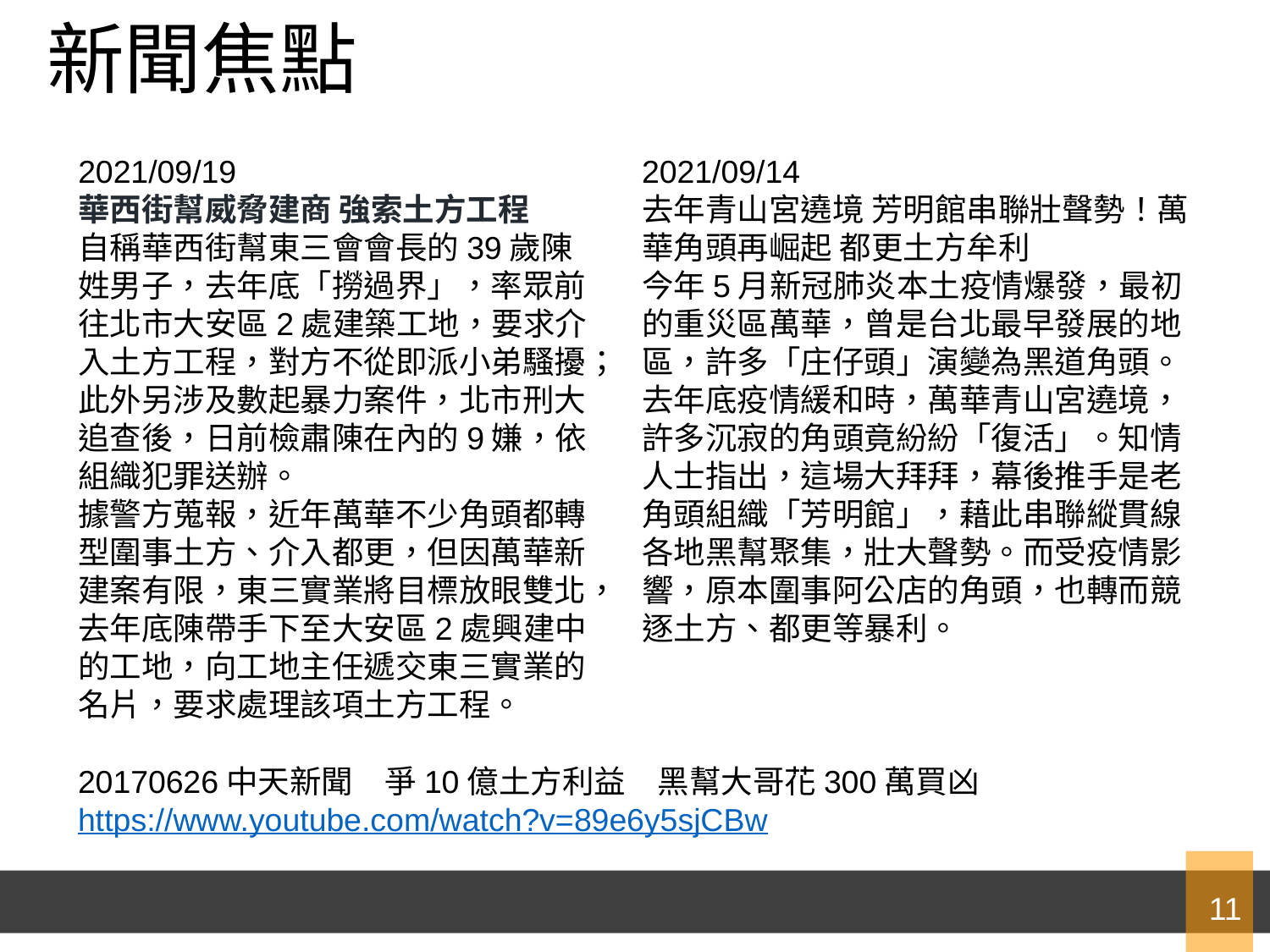

# 新聞焦點
2021/09/19
華西街幫威脅建商 強索土方工程
自稱華西街幫東三會會長的39歲陳姓男子，去年底「撈過界」，率眾前往北市大安區2處建築工地，要求介入土方工程，對方不從即派小弟騷擾；此外另涉及數起暴力案件，北市刑大追查後，日前檢肅陳在內的9嫌，依組織犯罪送辦。
據警方蒐報，近年萬華不少角頭都轉型圍事土方、介入都更，但因萬華新建案有限，東三實業將目標放眼雙北，去年底陳帶手下至大安區2處興建中的工地，向工地主任遞交東三實業的名片，要求處理該項土方工程。
2021/09/14
去年青山宮遶境 芳明館串聯壯聲勢！萬華角頭再崛起 都更土方牟利
今年5月新冠肺炎本土疫情爆發，最初的重災區萬華，曾是台北最早發展的地區，許多「庄仔頭」演變為黑道角頭。去年底疫情緩和時，萬華青山宮遶境，許多沉寂的角頭竟紛紛「復活」。知情人士指出，這場大拜拜，幕後推手是老角頭組織「芳明館」，藉此串聯縱貫線各地黑幫聚集，壯大聲勢。而受疫情影響，原本圍事阿公店的角頭，也轉而競逐土方、都更等暴利。
20170626中天新聞　爭10億土方利益　黑幫大哥花300萬買凶
https://www.youtube.com/watch?v=89e6y5sjCBw
11